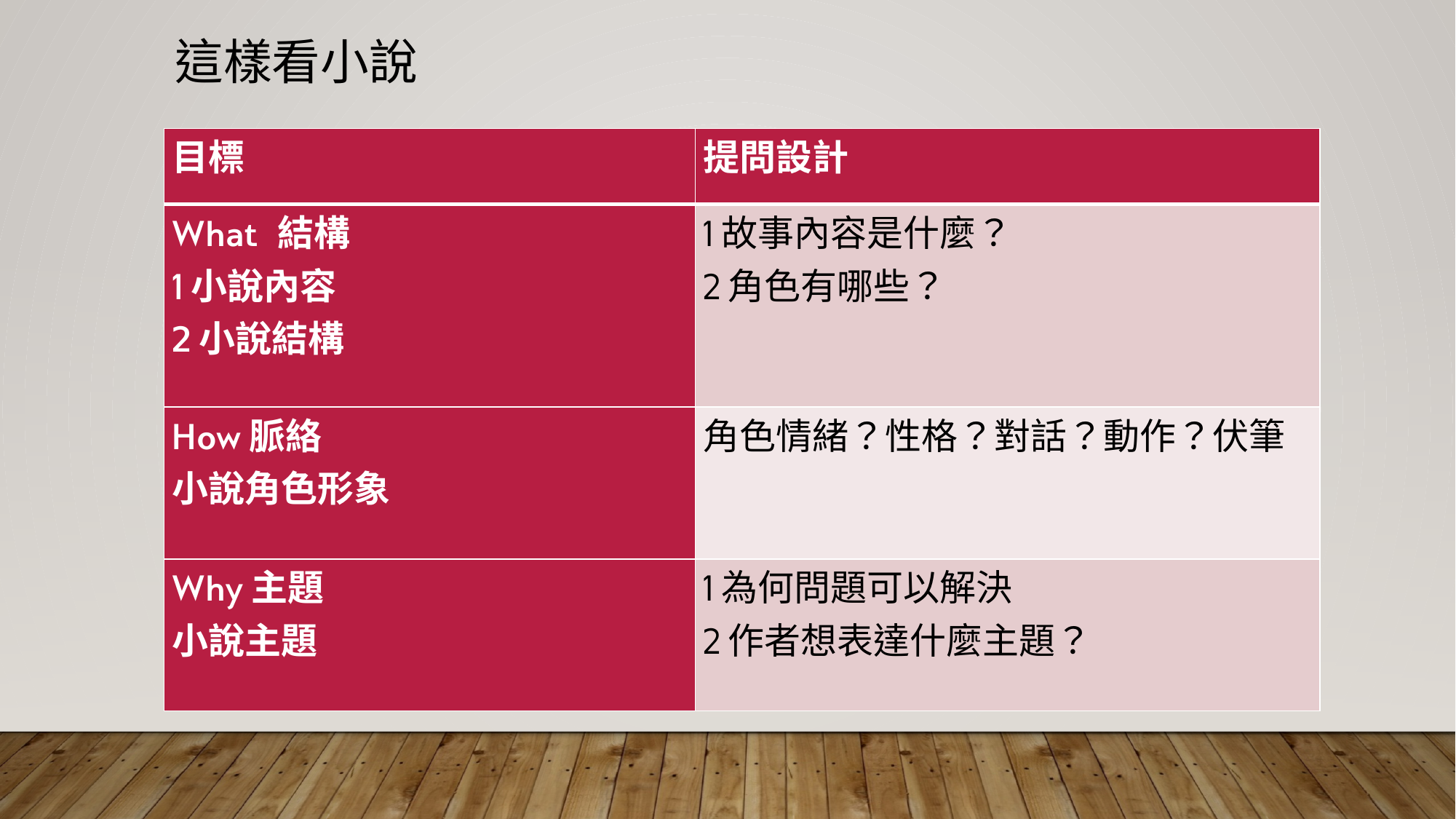

# 這樣看小說
| 目標 | 提問設計 |
| --- | --- |
| What 結構 1小說內容 2小說結構 | 1故事內容是什麼？ 2角色有哪些？ |
| How脈絡 小說角色形象 | 角色情緒？性格？對話？動作？伏筆 |
| Why主題 小說主題 | 1為何問題可以解決 2作者想表達什麼主題？ |